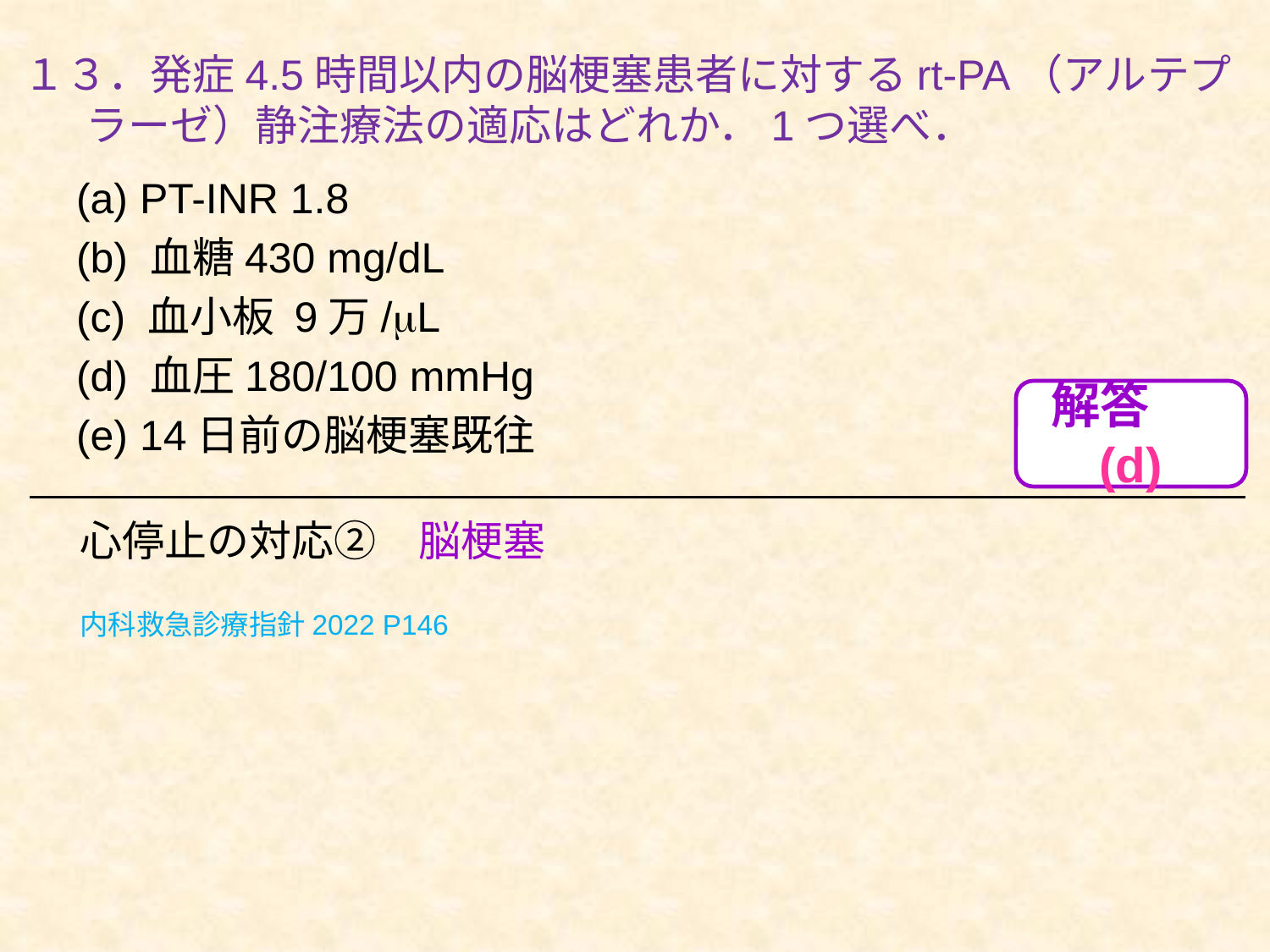

# １３．発症4.5時間以内の脳梗塞患者に対するrt-PA（アルテプラーゼ）静注療法の適応はどれか．1つ選べ．
(a) PT-INR 1.8
(b) 血糖430 mg/dL
(c) 血小板 9万/μL
(d) 血圧180/100 mmHg
(e) 14日前の脳梗塞既往
解答　(d)
心停止の対応②　脳梗塞

内科救急診療指針2022 P146